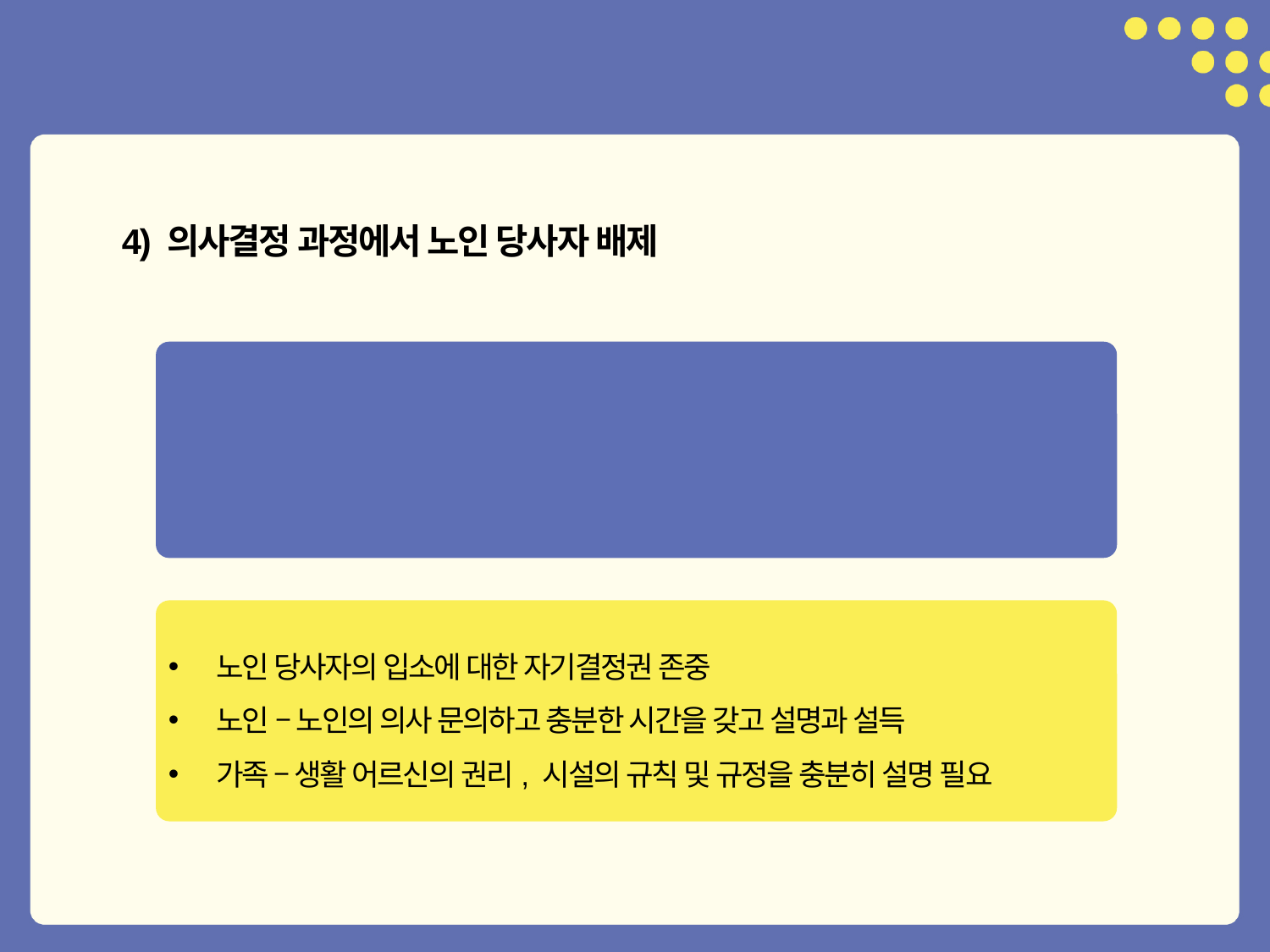

4) 의사결정 과정에서 노인 당사자 배제

A 할머니는 집에서 혼자 지내는 것이 위험하다는 이유로 가족들이 일방적으로 시설에 입소 시켰다 생각하고 심리적 불안, 우울증 증상 보이며 가족에 대한 불신으로 마음의 문을 닫고 있다.
노인 당사자의 입소에 대한 자기결정권 존중
노인 – 노인의 의사 문의하고 충분한 시간을 갖고 설명과 설득
가족 – 생활 어르신의 권리, 시설의 규칙 및 규정을 충분히 설명 필요

45